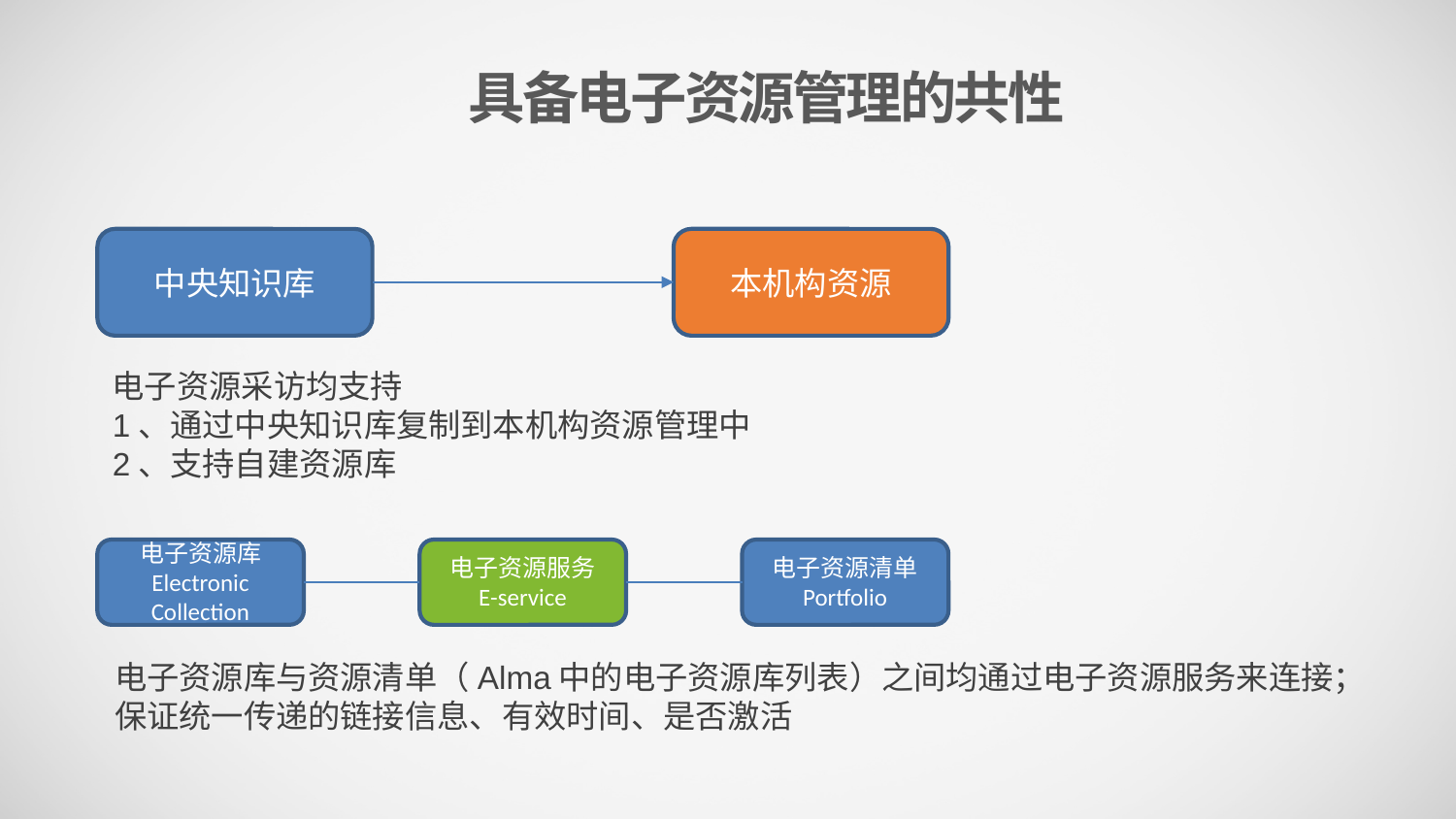

具备电子资源管理的共性
中央知识库
本机构资源
电子资源采访均支持
1、通过中央知识库复制到本机构资源管理中
2、支持自建资源库
电子资源库
Electronic Collection
电子资源服务
E-service
电子资源清单
Portfolio
电子资源库与资源清单（Alma中的电子资源库列表）之间均通过电子资源服务来连接；
保证统一传递的链接信息、有效时间、是否激活